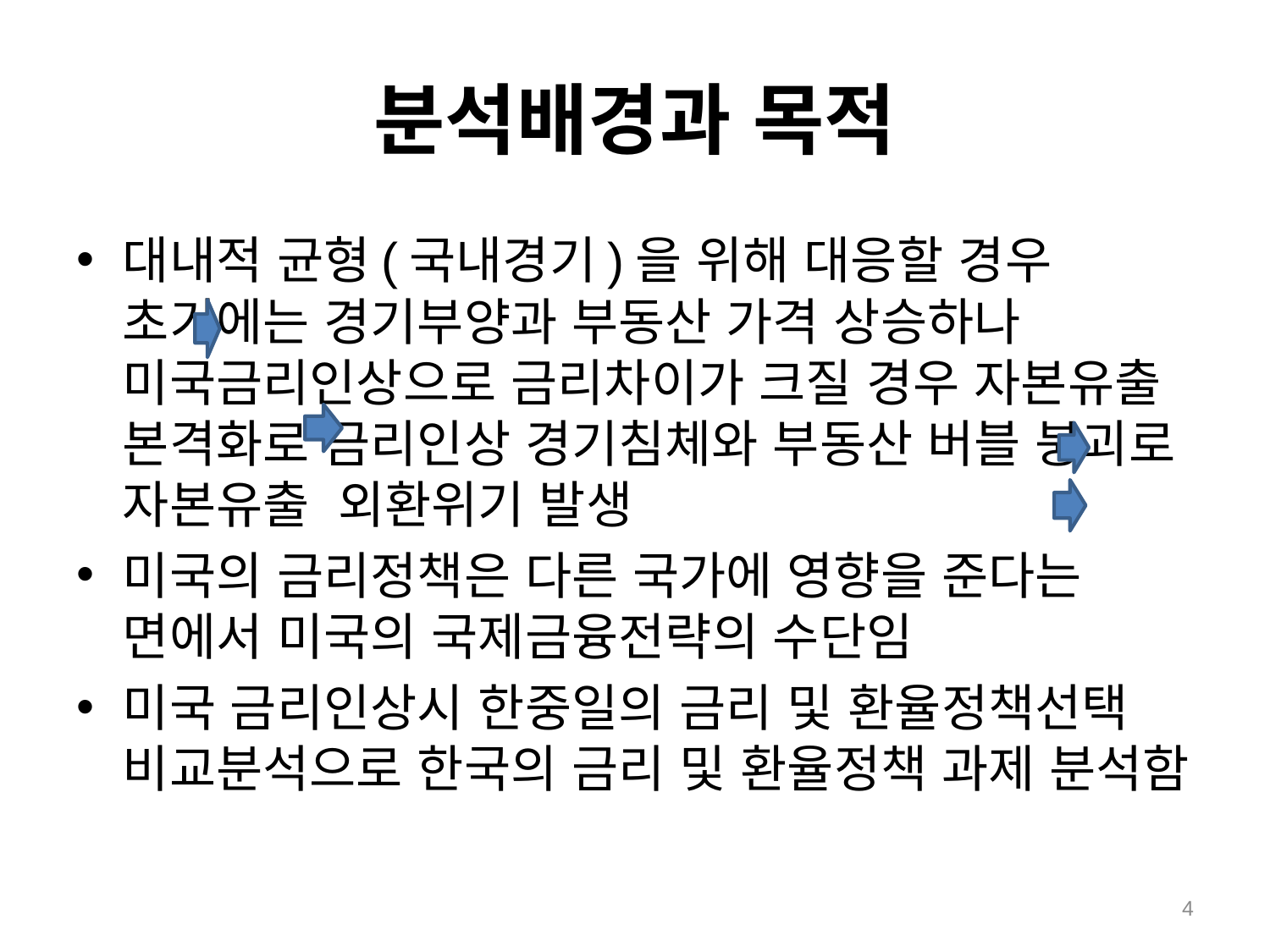

# 분석배경과 목적
대내적 균형(국내경기)을 위해 대응할 경우  초기에는 경기부양과 부동산 가격 상승하나 미국금리인상으로 금리차이가 크질 경우 자본유출 본격화로 금리인상 경기침체와 부동산 버블 붕괴로 자본유출  외환위기 발생
미국의 금리정책은 다른 국가에 영향을 준다는 면에서 미국의 국제금융전략의 수단임
미국 금리인상시 한중일의 금리 및 환율정책선택 비교분석으로 한국의 금리 및 환율정책 과제 분석함

4